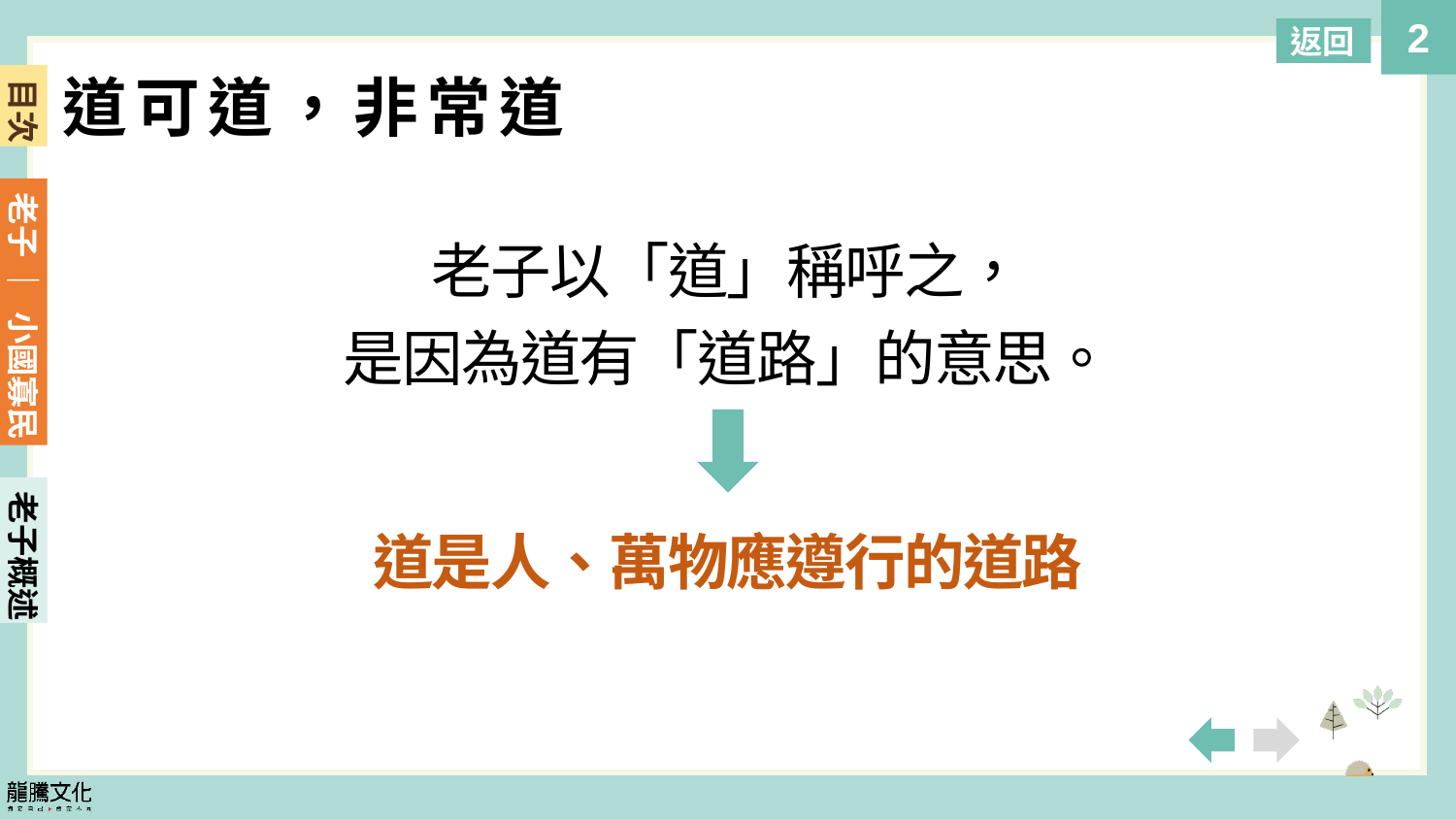

返回
道可道，非常道
老子以「道」稱呼之，
是因為道有「道路」的意思。

老子概述
道是人、萬物應遵行的道路